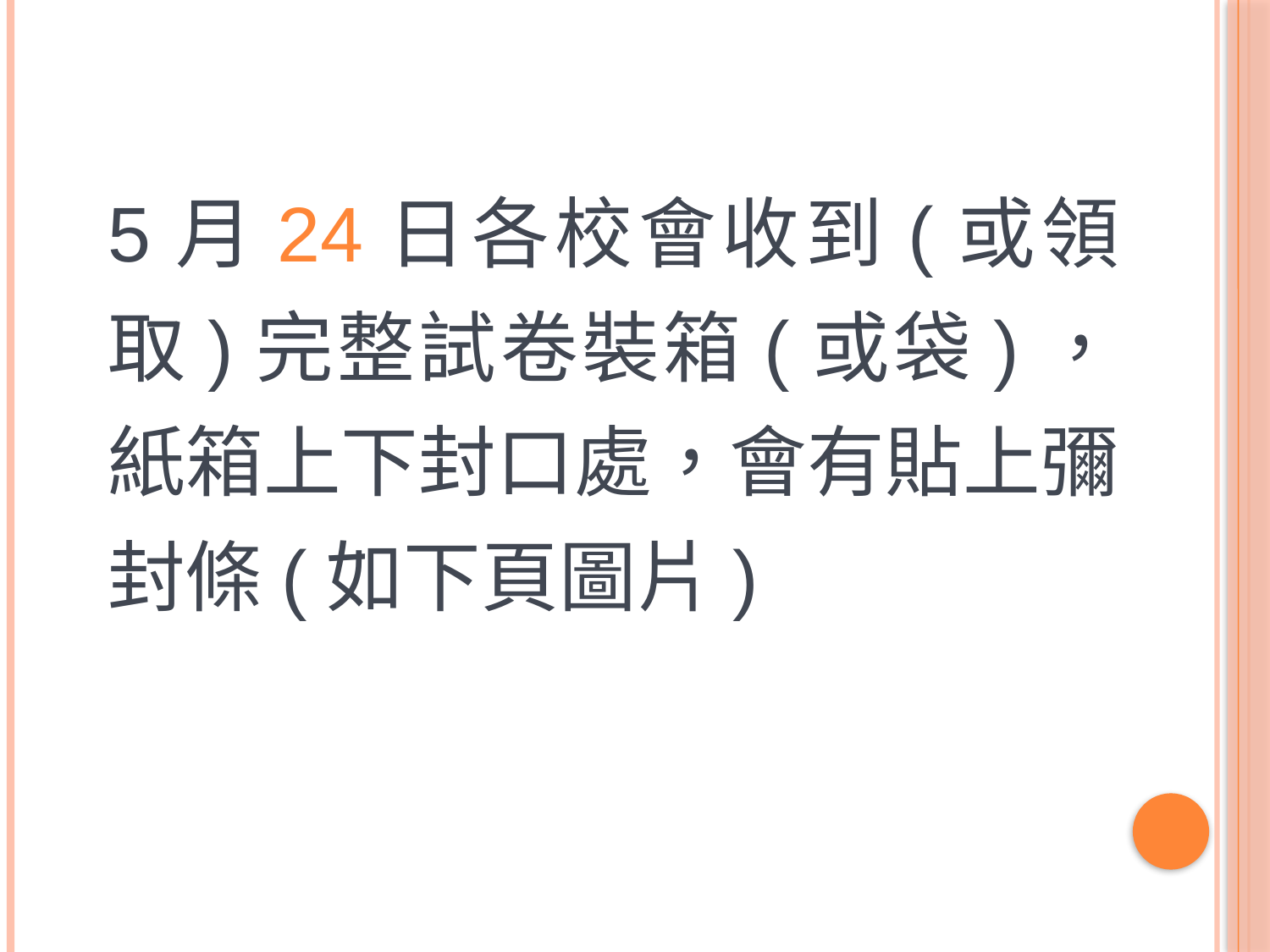

5月24日各校會收到(或領取)完整試卷裝箱(或袋)，紙箱上下封口處，會有貼上彌封條(如下頁圖片)